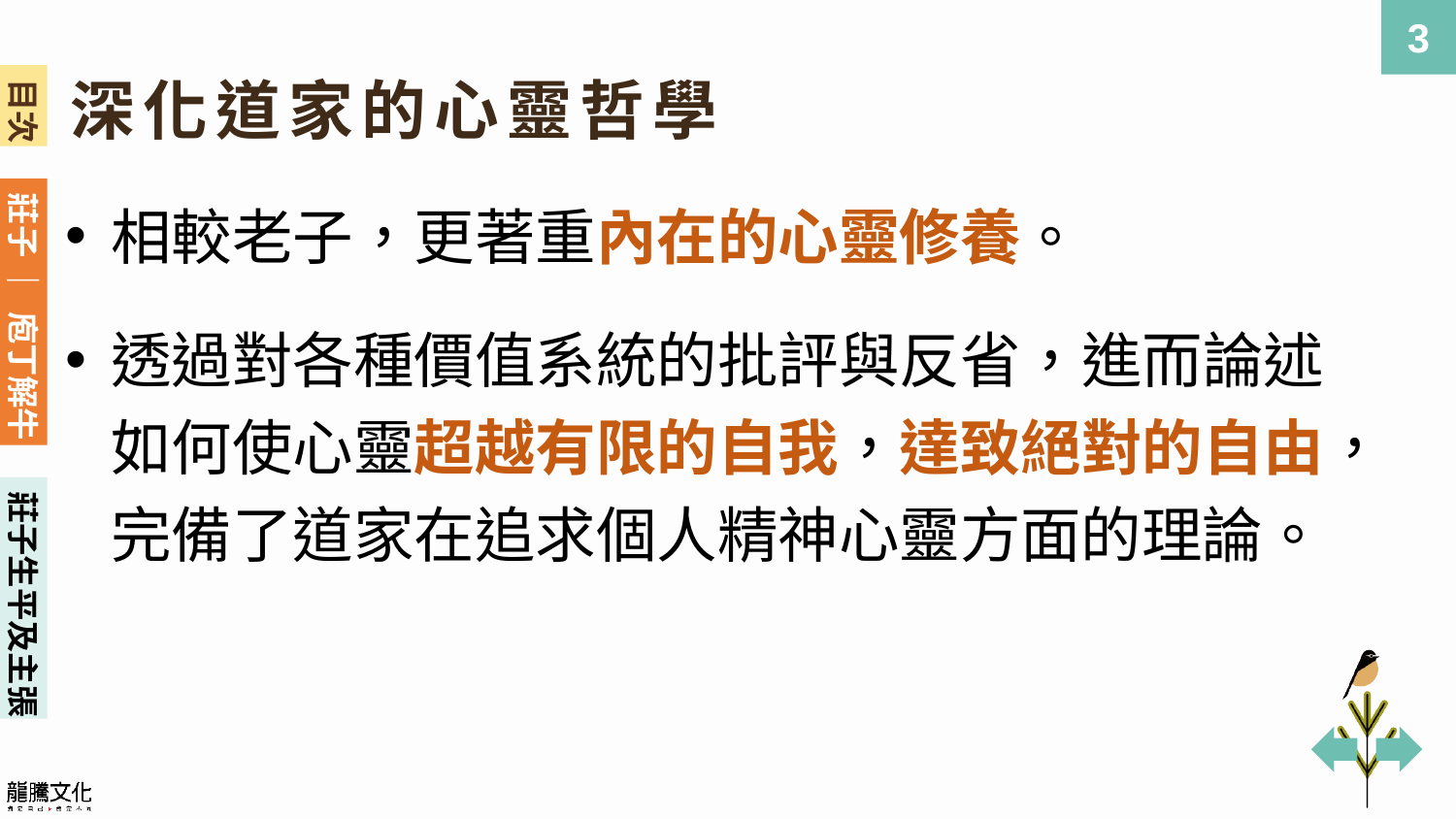

深化道家的心靈哲學
相較老子，更著重內在的心靈修養。
透過對各種價值系統的批評與反省，進而論述如何使心靈超越有限的自我，達致絕對的自由，完備了道家在追求個人精神心靈方面的理論。
莊子生平及主張